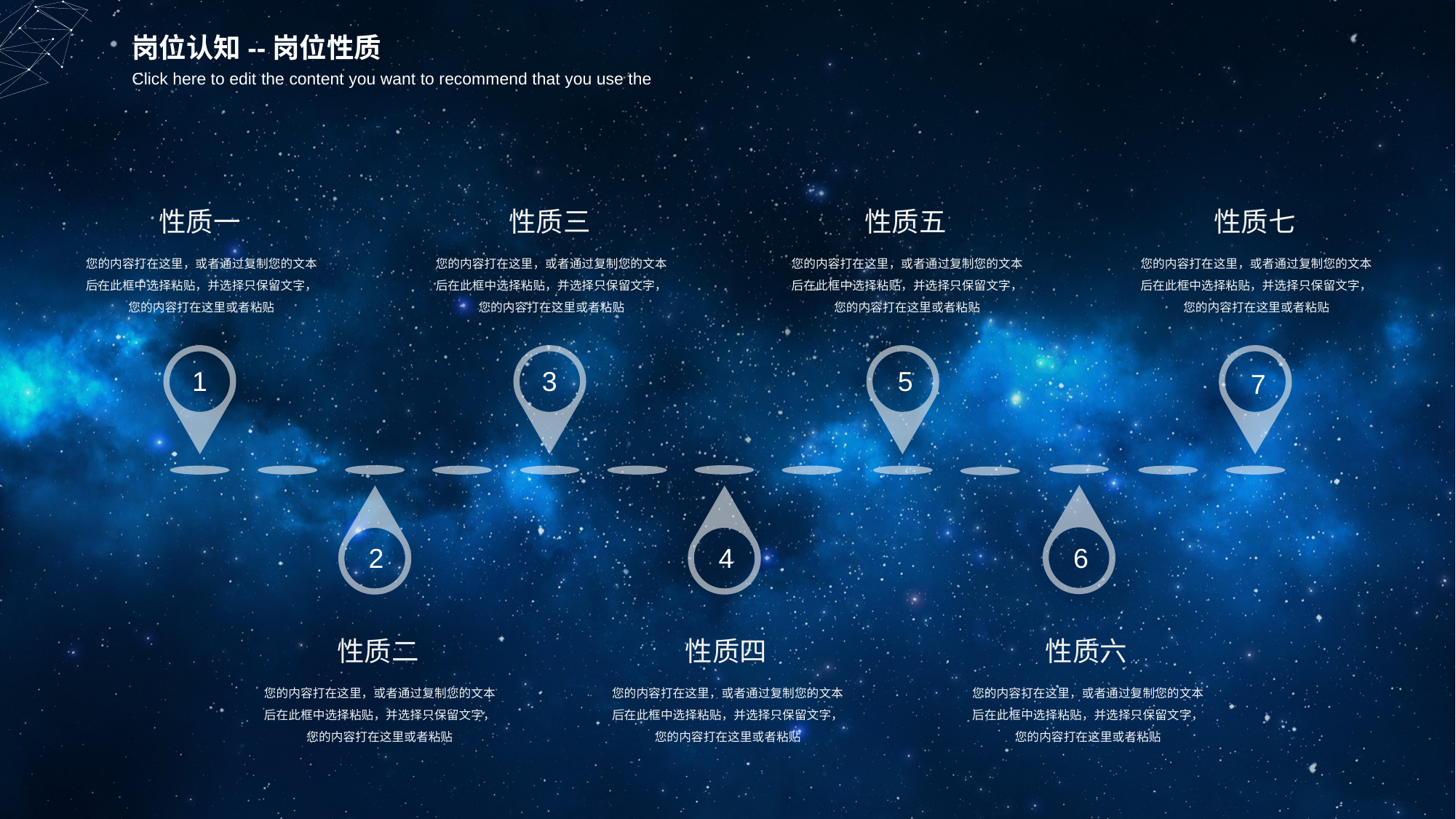

岗位认知--岗位性质
Click here to edit the content you want to recommend that you use the
性质一
您的内容打在这里，或者通过复制您的文本后在此框中选择粘贴，并选择只保留文字，您的内容打在这里或者粘贴
性质三
您的内容打在这里，或者通过复制您的文本后在此框中选择粘贴，并选择只保留文字，您的内容打在这里或者粘贴
性质五
您的内容打在这里，或者通过复制您的文本后在此框中选择粘贴，并选择只保留文字，您的内容打在这里或者粘贴
性质七
您的内容打在这里，或者通过复制您的文本后在此框中选择粘贴，并选择只保留文字，您的内容打在这里或者粘贴

1
3
5
7

2
4
6
性质二
您的内容打在这里，或者通过复制您的文本后在此框中选择粘贴，并选择只保留文字，您的内容打在这里或者粘贴
性质四
您的内容打在这里，或者通过复制您的文本后在此框中选择粘贴，并选择只保留文字，您的内容打在这里或者粘贴
性质六
您的内容打在这里，或者通过复制您的文本后在此框中选择粘贴，并选择只保留文字，您的内容打在这里或者粘贴